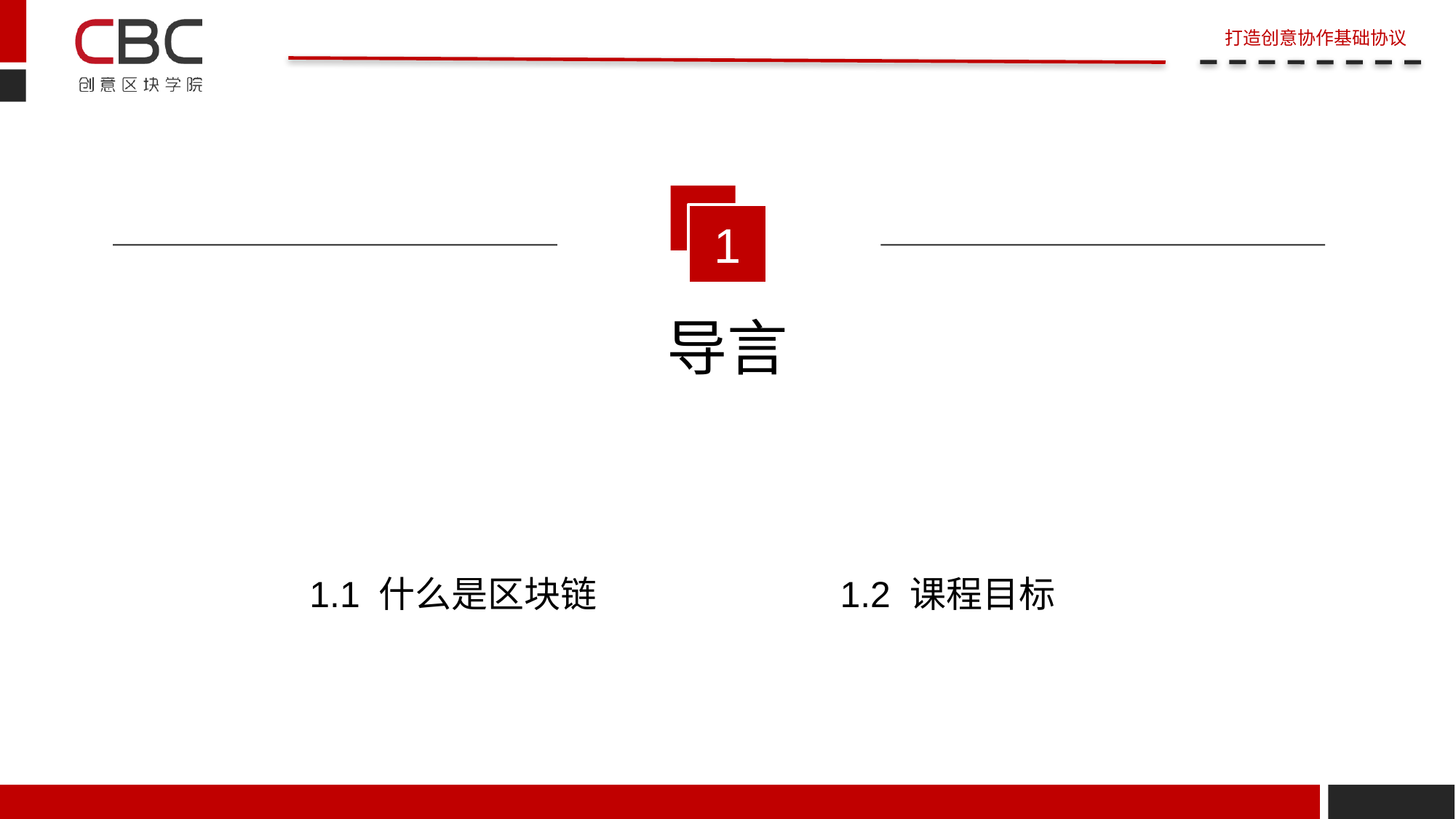

1

导言
1.1 什么是区块链
1.2 课程目标
2